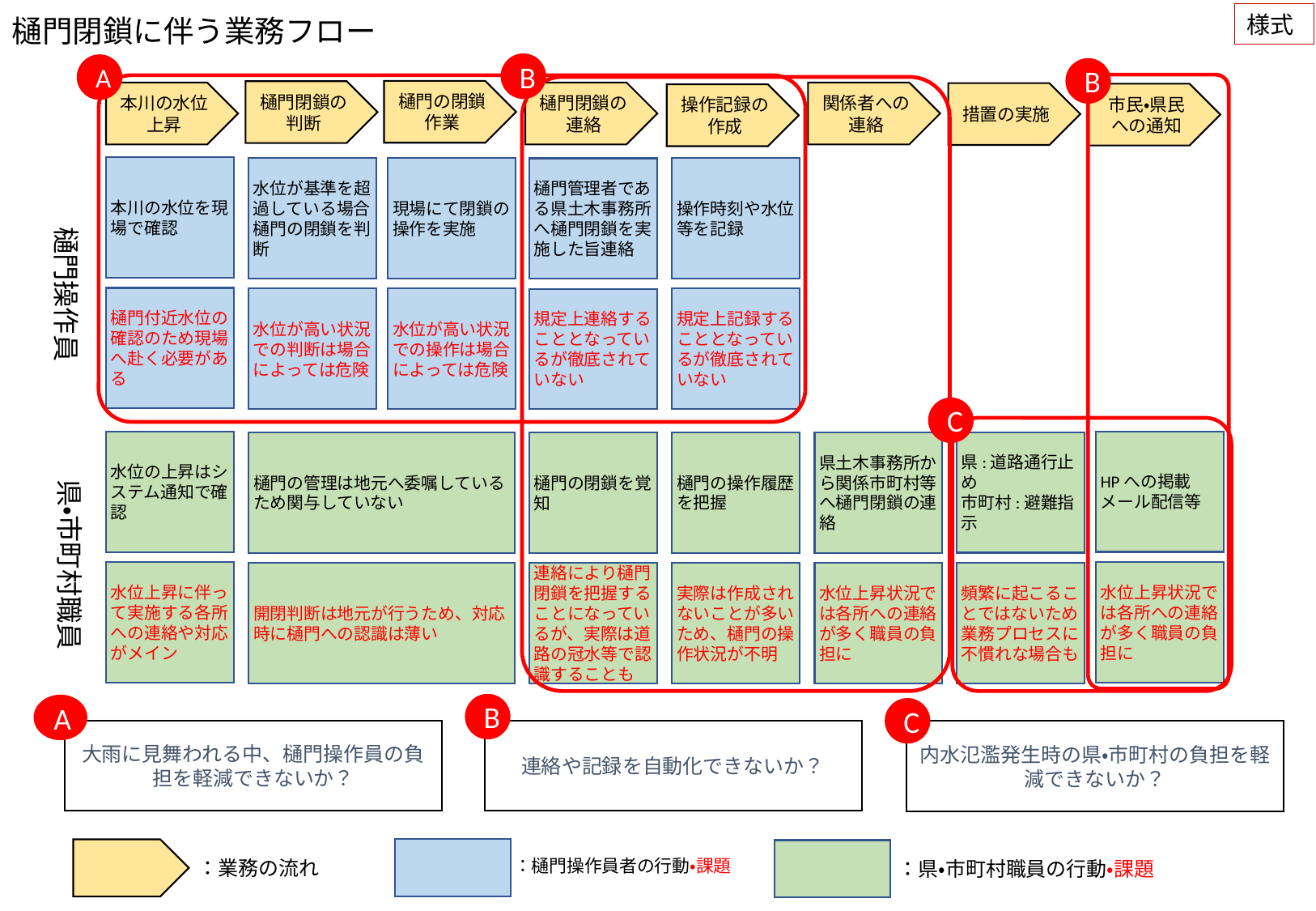

様式
樋門閉鎖に伴う業務フロー
B
A
B

樋門の閉鎖作業
樋門閉鎖の判断
本川の水位上昇
樋門閉鎖の連絡
関係者への連絡
措置の実施
市民・県民への通知
操作記録の作成
本川の水位を現場で確認
水位が基準を超過している場合樋門の閉鎖を判断
現場にて閉鎖の操作を実施
操作時刻や水位等を記録
樋門管理者である県土木事務所へ樋門閉鎖を実施した旨連絡
樋門操作員
樋門付近水位の確認のため現場へ赴く必要がある
水位が高い状況での判断は場合によっては危険
水位が高い状況での操作は場合によっては危険
規定上記録することとなっているが徹底されていない
規定上連絡することとなっているが徹底されていない
C

HPへの掲載
メール配信等
水位の上昇はシステム通知で確認
県:道路通行止め
市町村:避難指示
樋門の管理は地元へ委嘱しているため関与していない
樋門の操作履歴を把握
県土木事務所から関係市町村等へ樋門閉鎖の連絡
樋門の閉鎖を覚知
県・市町村職員
水位上昇状況では各所への連絡が多く職員の負担に
水位上昇に伴って実施する各所への連絡や対応がメイン
頻繁に起こることではないため業務プロセスに不慣れな場合も
開閉判断は地元が行うため、対応時に樋門への認識は薄い
実際は作成されないことが多いため、樋門の操作状況が不明
水位上昇状況では各所への連絡が多く職員の負担に
連絡により樋門閉鎖を把握することになっているが、実際は道路の冠水等で認識することも
B
A
C
大雨に見舞われる中、樋門操作員の負担を軽減できないか？
連絡や記録を自動化できないか？
内水氾濫発生時の県・市町村の負担を軽減できないか？

：樋門操作員者の行動・課題
：業務の流れ
：県・市町村職員の行動・課題